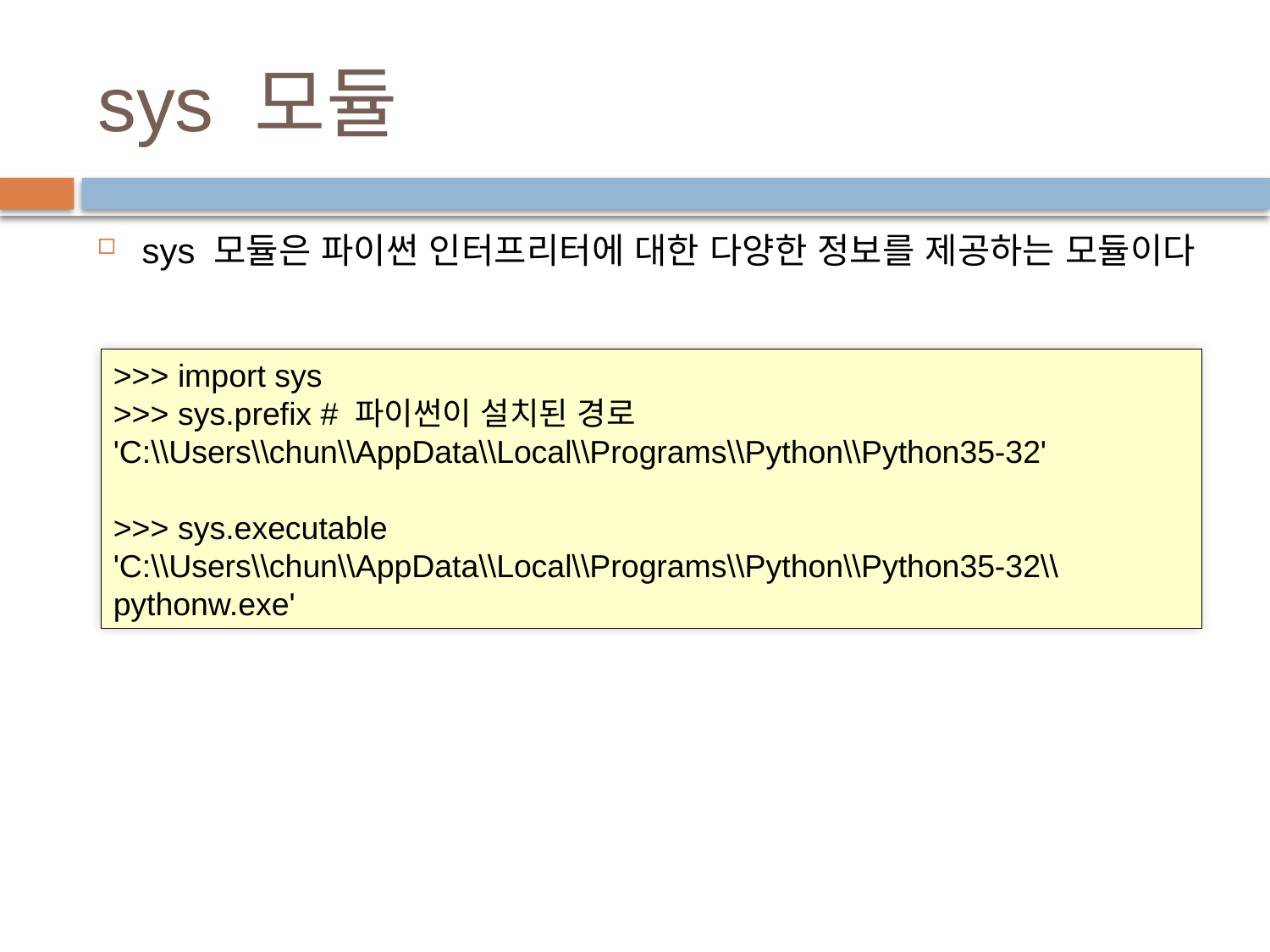

# sys 모듈
sys 모듈은 파이썬 인터프리터에 대한 다양한 정보를 제공하는 모듈이다
>>> import sys
>>> sys.prefix # 파이썬이 설치된 경로
'C:\\Users\\chun\\AppData\\Local\\Programs\\Python\\Python35-32'

>>> sys.executable
'C:\\Users\\chun\\AppData\\Local\\Programs\\Python\\Python35-32\\pythonw.exe'